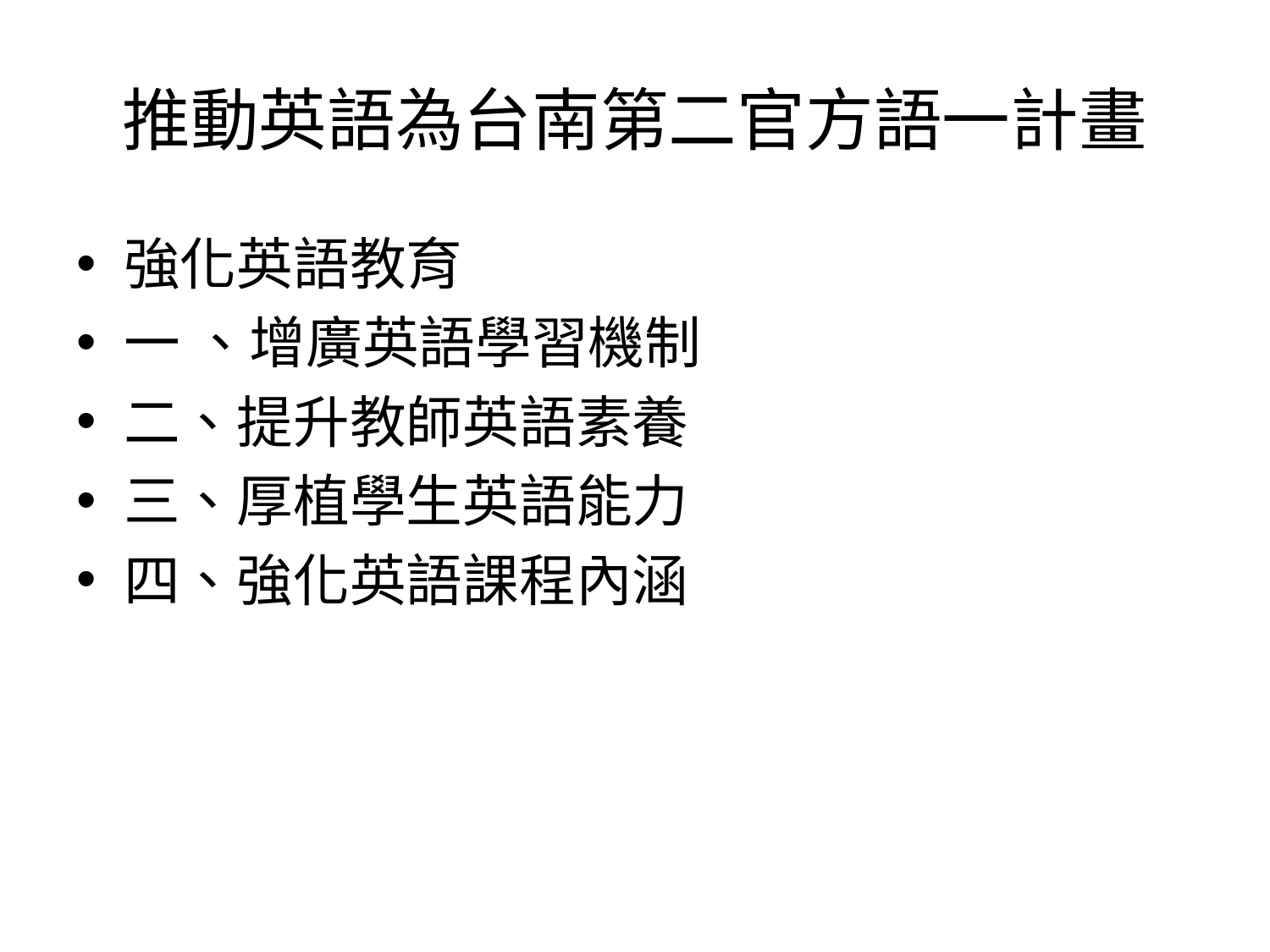

# 推動英語為台南第二官方語一計畫
強化英語教育
一 、增廣英語學習機制
二、提升教師英語素養
三、厚植學生英語能力
四、強化英語課程內涵